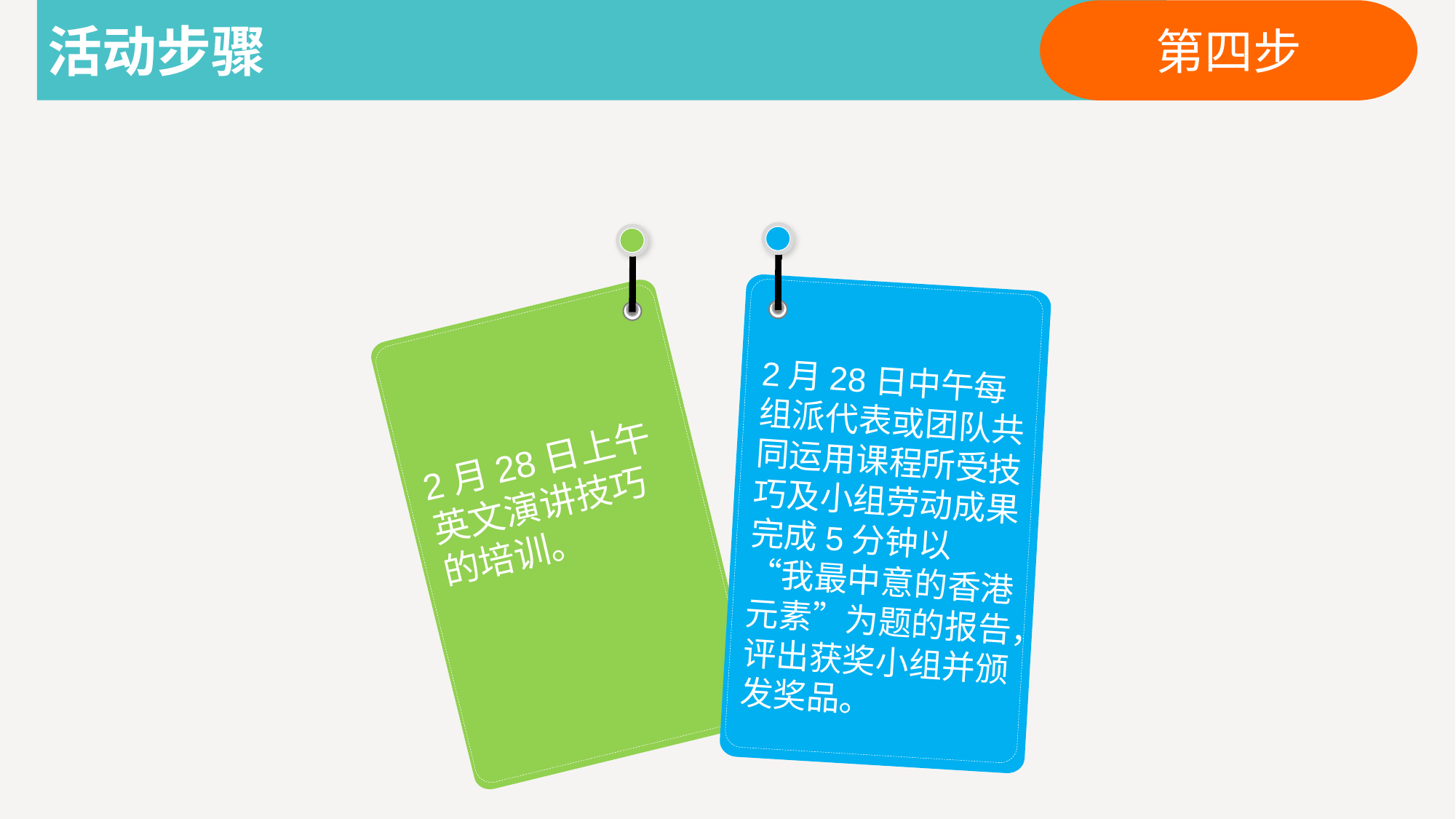

活动步骤
第四步

2月28日中午每组派代表或团队共同运用课程所受技巧及小组劳动成果完成5分钟以“我最中意的香港元素”为题的报告，评出获奖小组并颁发奖品。

2月28日上午
英文演讲技巧的培训。